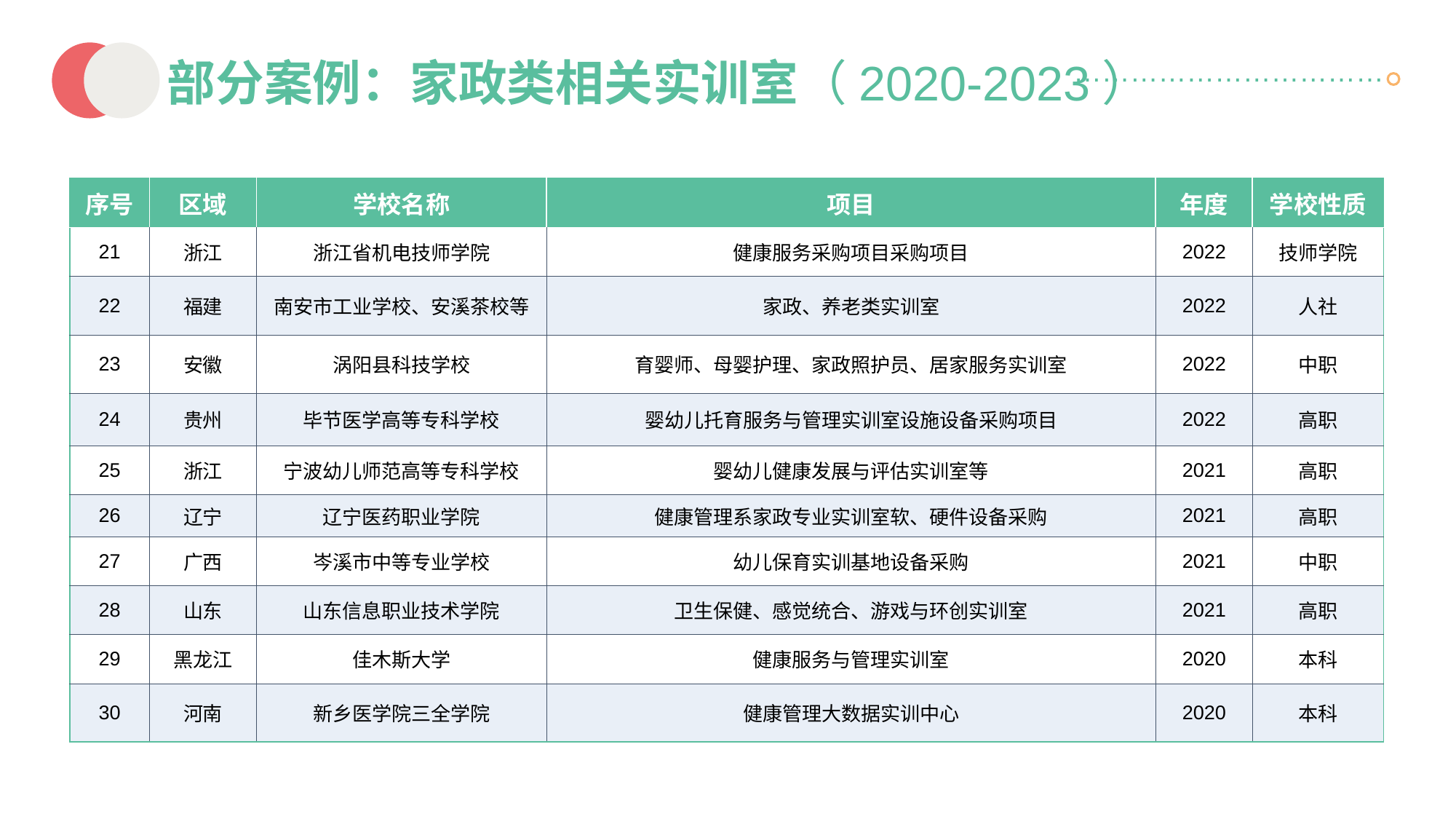

部分案例：家政类相关实训室（2020-2023）

……………………………

| 序号 | 区域 | 学校名称 | 项目 | 年度 | 学校性质 |
| --- | --- | --- | --- | --- | --- |
| 21 | 浙江 | 浙江省机电技师学院 | 健康服务采购项目采购项目 | 2022 | 技师学院 |
| 22 | 福建 | 南安市工业学校、安溪茶校等 | 家政、养老类实训室 | 2022 | 人社 |
| 23 | 安徽 | 涡阳县科技学校 | 育婴师、母婴护理、家政照护员、居家服务实训室 | 2022 | 中职 |
| 24 | 贵州 | 毕节医学高等专科学校 | 婴幼儿托育服务与管理实训室设施设备采购项目 | 2022 | 高职 |
| 25 | 浙江 | 宁波幼儿师范高等专科学校 | 婴幼儿健康发展与评估实训室等 | 2021 | 高职 |
| 26 | 辽宁 | 辽宁医药职业学院 | 健康管理系家政专业实训室软、硬件设备采购 | 2021 | 高职 |
| 27 | 广西 | 岑溪市中等专业学校 | 幼儿保育实训基地设备采购 | 2021 | 中职 |
| 28 | 山东 | 山东信息职业技术学院 | 卫生保健、感觉统合、游戏与环创实训室 | 2021 | 高职 |
| 29 | 黑龙江 | 佳木斯大学 | 健康服务与管理实训室 | 2020 | 本科 |
| 30 | 河南 | 新乡医学院三全学院 | 健康管理大数据实训中心 | 2020 | 本科 |